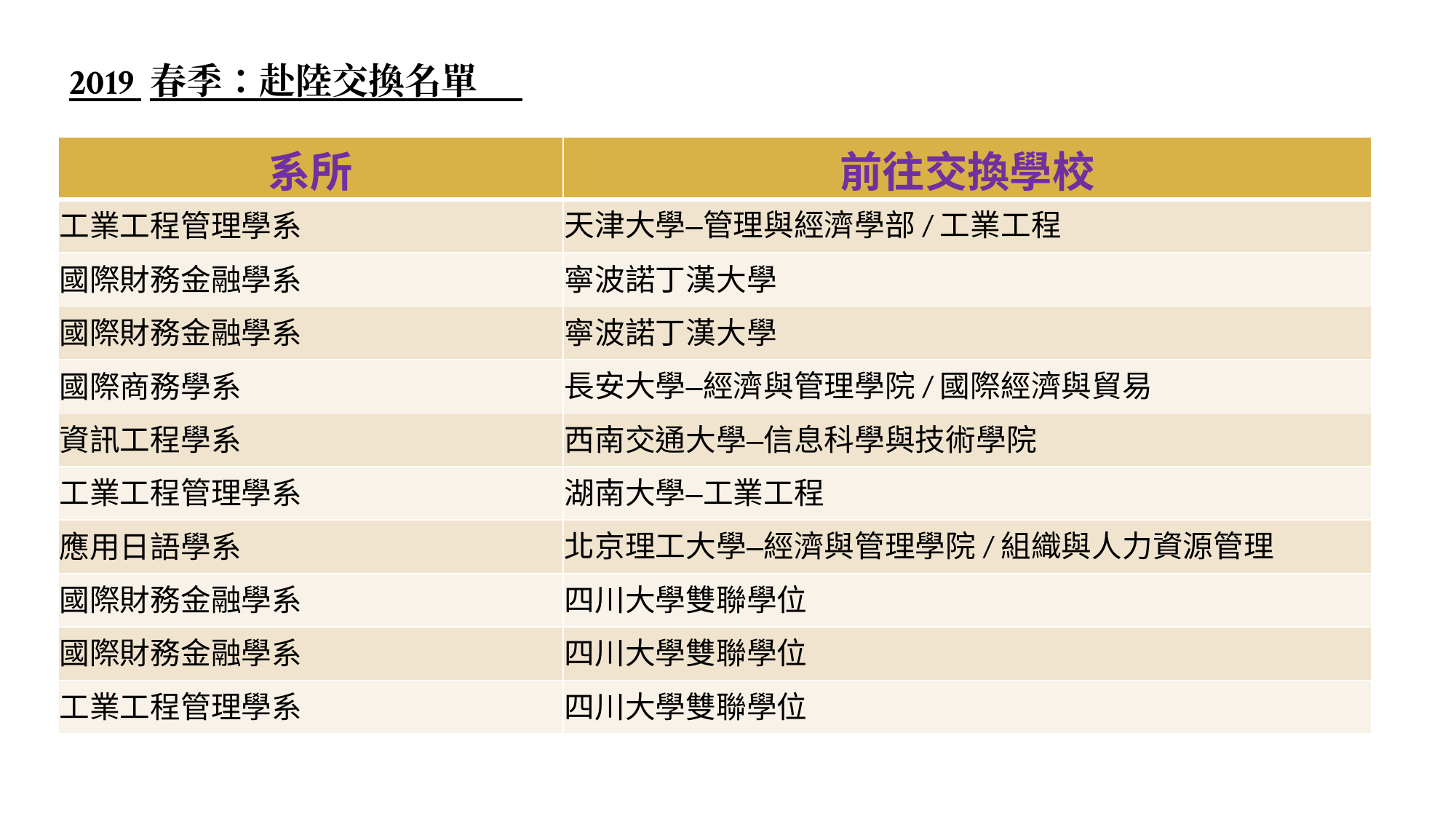

2019 春季：赴陸交換名單
| 系所 | 前往交換學校 |
| --- | --- |
| 工業工程管理學系 | 天津大學–管理與經濟學部/工業工程 |
| 國際財務金融學系 | 寧波諾丁漢大學 |
| 國際財務金融學系 | 寧波諾丁漢大學 |
| 國際商務學系 | 長安大學–經濟與管理學院/國際經濟與貿易 |
| 資訊工程學系 | 西南交通大學–信息科學與技術學院 |
| 工業工程管理學系 | 湖南大學–工業工程 |
| 應用日語學系 | 北京理工大學–經濟與管理學院/組織與人力資源管理 |
| 國際財務金融學系 | 四川大學雙聯學位 |
| 國際財務金融學系 | 四川大學雙聯學位 |
| 工業工程管理學系 | 四川大學雙聯學位 |
37